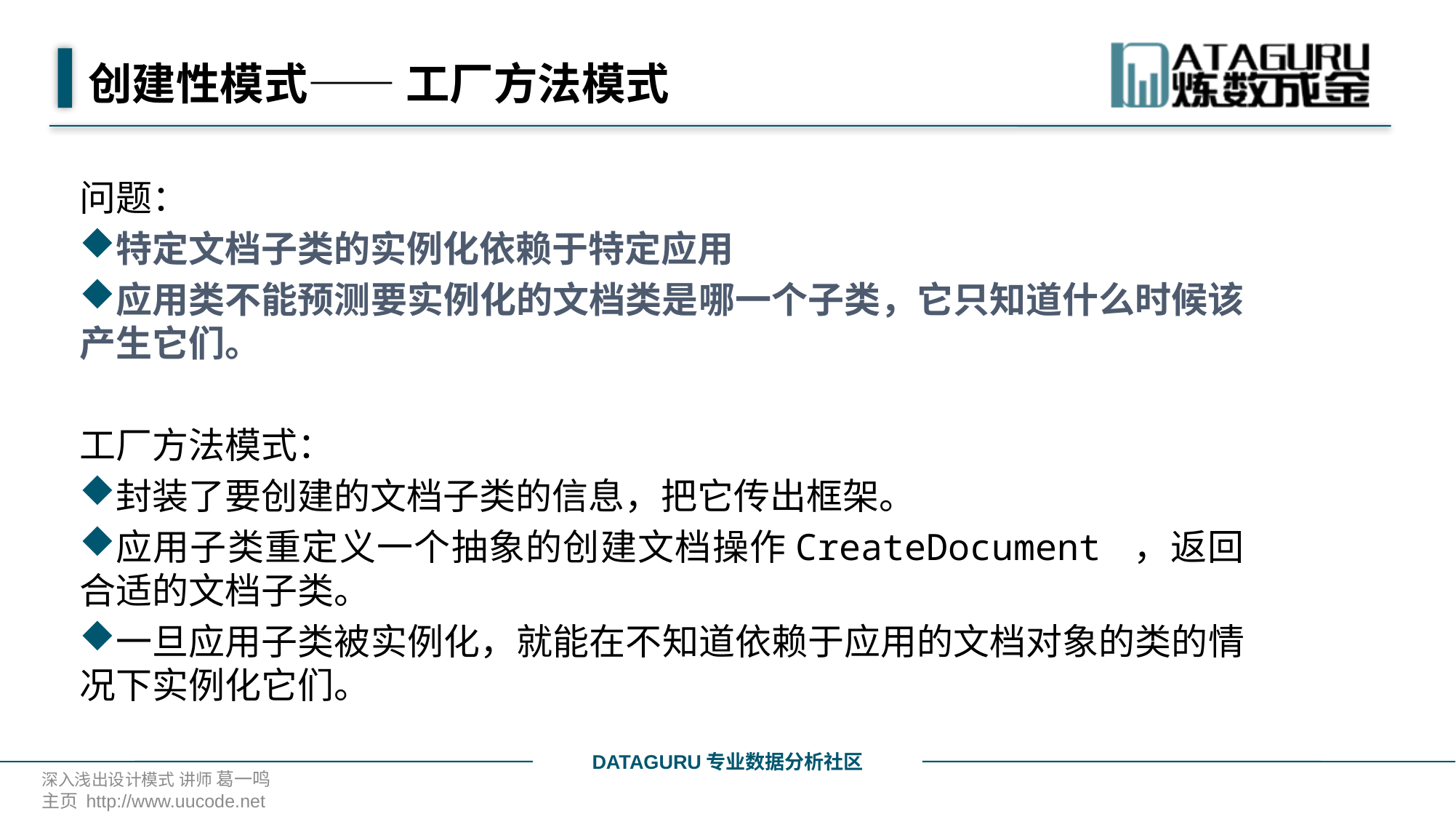

# 创建性模式—— 工厂方法模式
问题：
特定文档子类的实例化依赖于特定应用
应用类不能预测要实例化的文档类是哪一个子类，它只知道什么时候该产生它们。

工厂方法模式：
封装了要创建的文档子类的信息，把它传出框架。
应用子类重定义一个抽象的创建文档操作CreateDocument ，返回合适的文档子类。
一旦应用子类被实例化，就能在不知道依赖于应用的文档对象的类的情况下实例化它们。